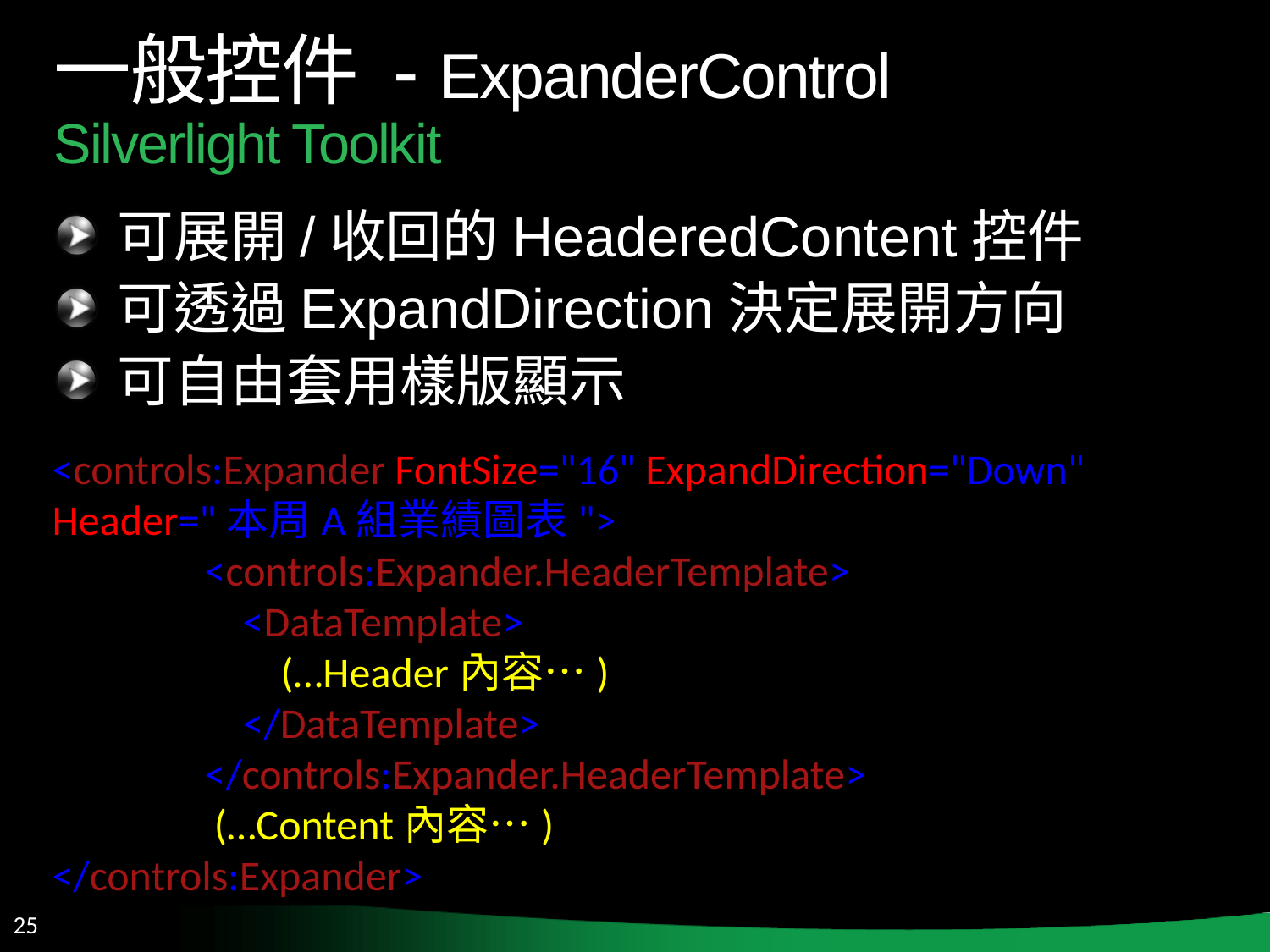

# 一般控件 - ExpanderControl Silverlight Toolkit
可展開/收回的HeaderedContent控件
可透過ExpandDirection決定展開方向
可自由套用樣版顯示
<controls:Expander FontSize="16" ExpandDirection="Down"  Header="本周A組業績圖表">
                <controls:Expander.HeaderTemplate>
                    <DataTemplate>
                        (…Header內容…)
                    </DataTemplate>
                </controls:Expander.HeaderTemplate>
                 (…Content內容…)
</controls:Expander>